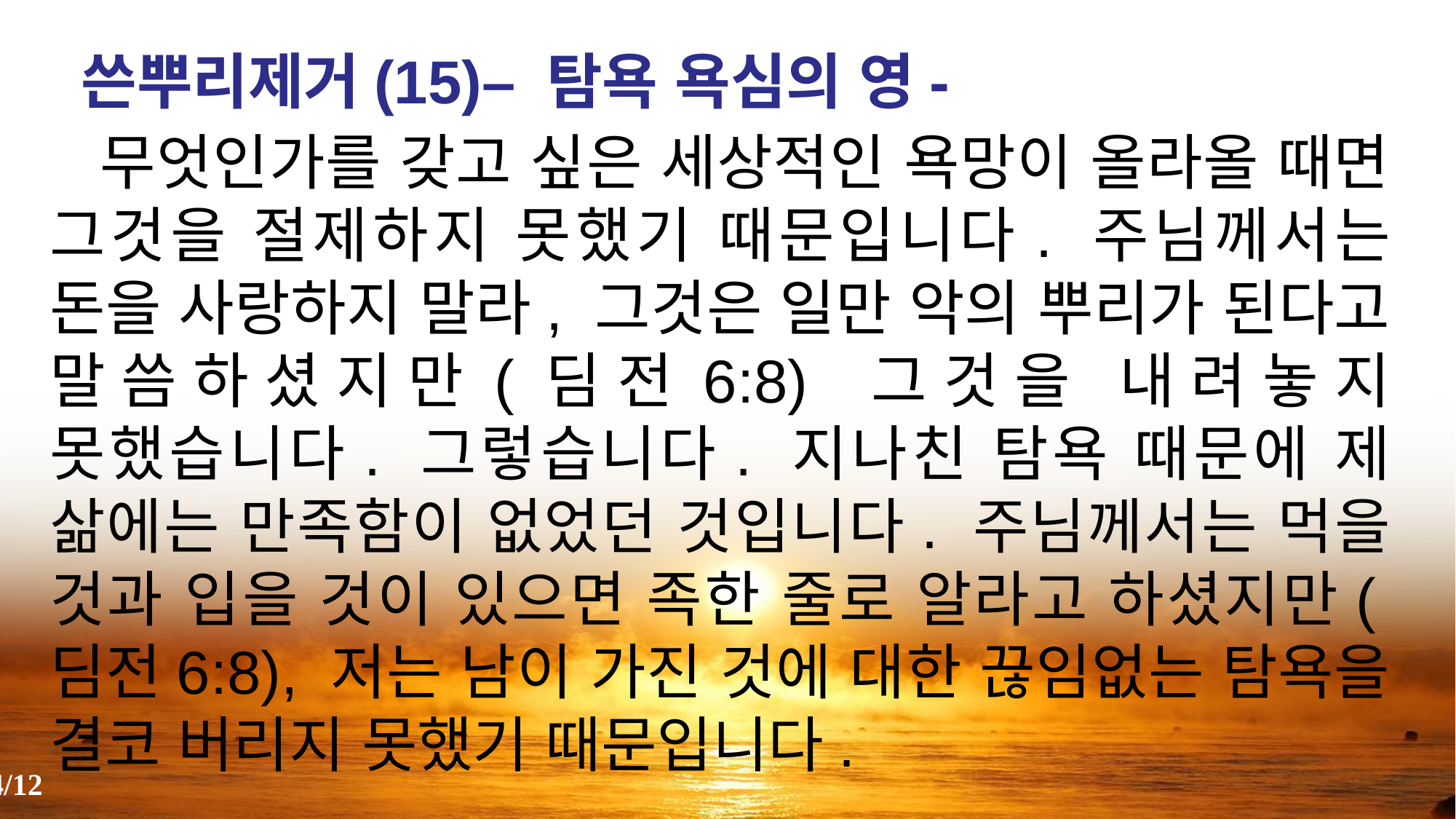

쓴뿌리제거(15)– 탐욕 욕심의 영-
  무엇인가를 갖고 싶은 세상적인 욕망이 올라올 때면 그것을 절제하지 못했기 때문입니다. 주님께서는 돈을 사랑하지 말라, 그것은 일만 악의 뿌리가 된다고 말씀하셨지만(딤전6:8) 그것을 내려놓지 못했습니다. 그렇습니다. 지나친 탐욕 때문에 제 삶에는 만족함이 없었던 것입니다. 주님께서는 먹을 것과 입을 것이 있으면 족한 줄로 알라고 하셨지만(딤전6:8), 저는 남이 가진 것에 대한 끊임없는 탐욕을 결코 버리지 못했기 때문입니다.